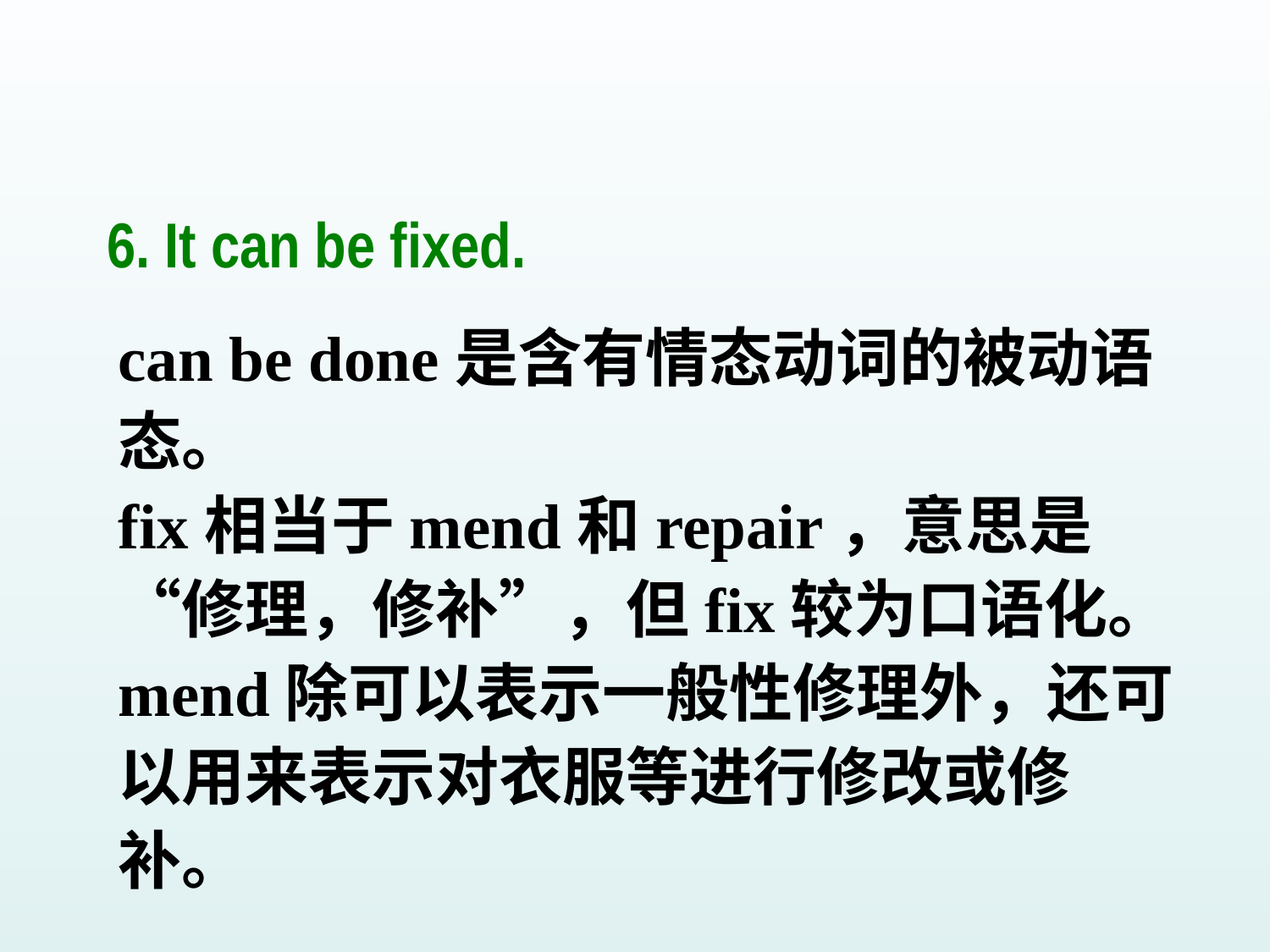

6. It can be fixed.
can be done是含有情态动词的被动语态。
fix相当于mend和repair，意思是“修理，修补”，但fix较为口语化。mend除可以表示一般性修理外，还可以用来表示对衣服等进行修改或修补。